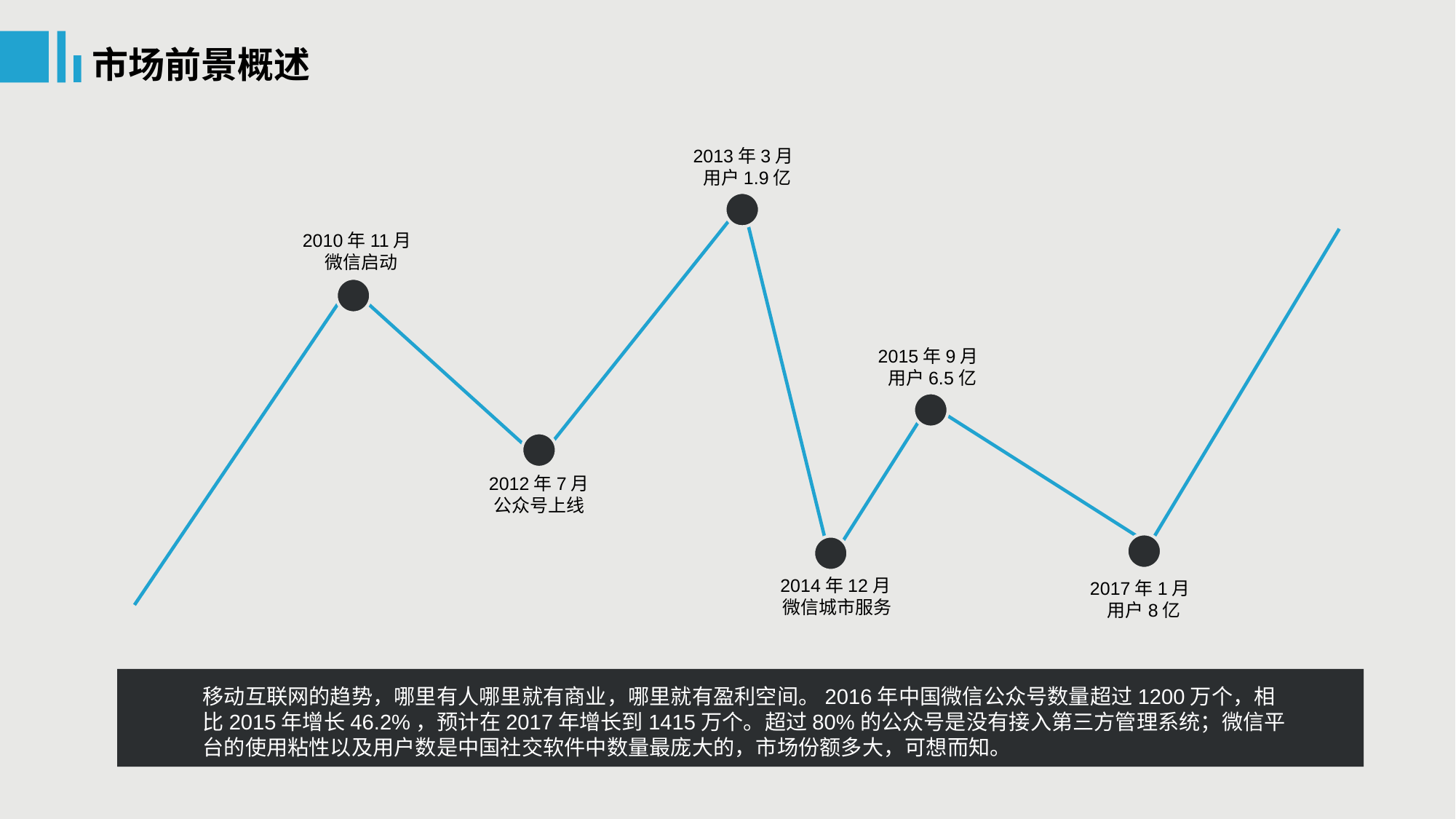

市场前景概述

2013年3月
用户1.9亿

2010年11月
微信启动

2015年9月
用户6.5亿

2012年7月
公众号上线

2014年12月
微信城市服务
2017年1月
用户8亿

移动互联网的趋势，哪里有人哪里就有商业，哪里就有盈利空间。2016年中国微信公众号数量超过1200万个，相比2015年增长46.2%，预计在2017年增长到1415万个。超过80%的公众号是没有接入第三方管理系统；微信平台的使用粘性以及用户数是中国社交软件中数量最庞大的，市场份额多大，可想而知。